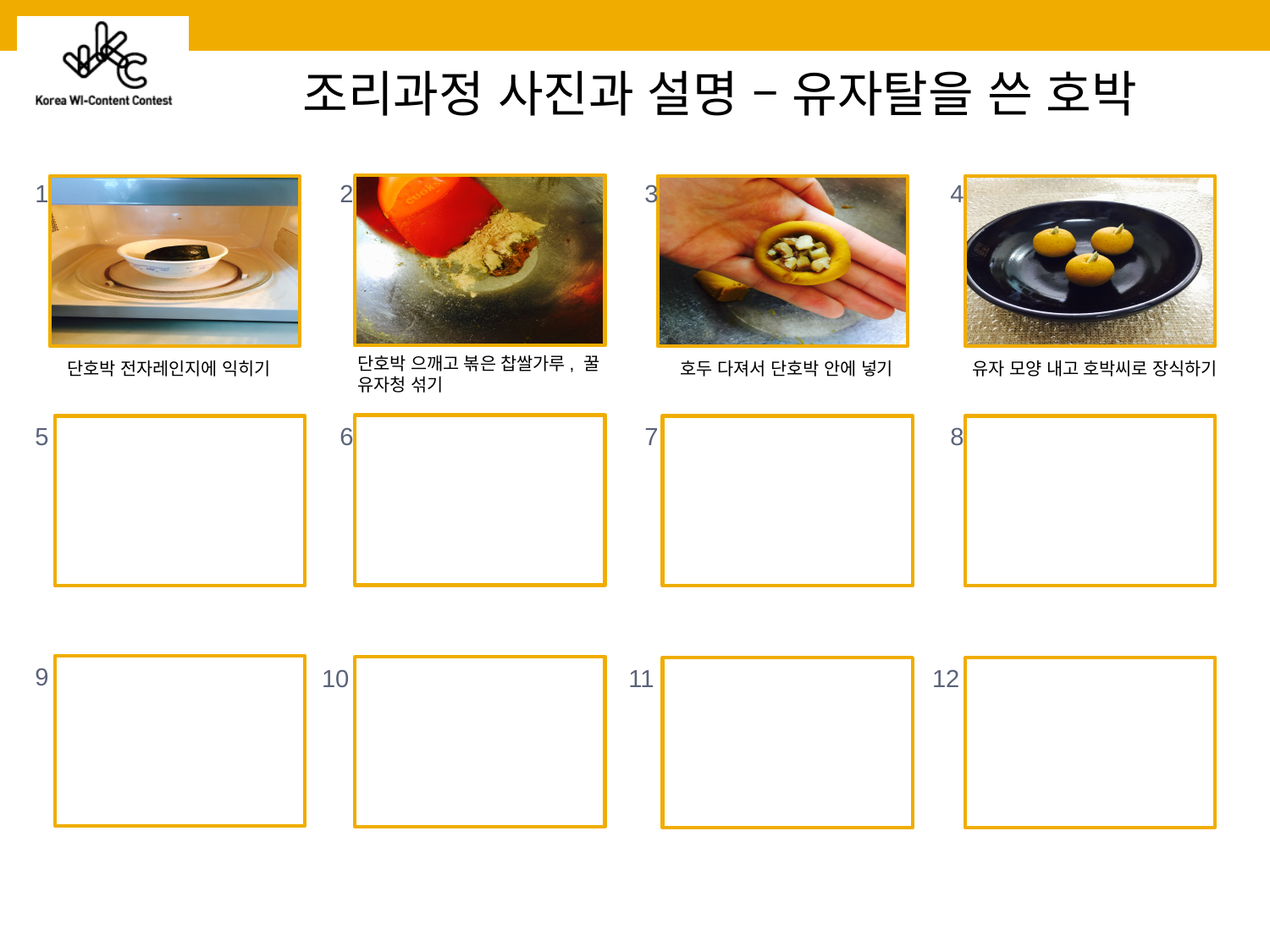

조리과정 사진과 설명 – 유자탈을 쓴 호박
1
2
3
4

단호박 으깨고 볶은 찹쌀가루, 꿀
유자청 섞기
단호박 전자레인지에 익히기
호두 다져서 단호박 안에 넣기
유자 모양 내고 호박씨로 장식하기
5
6

7
8

9

10

11
12